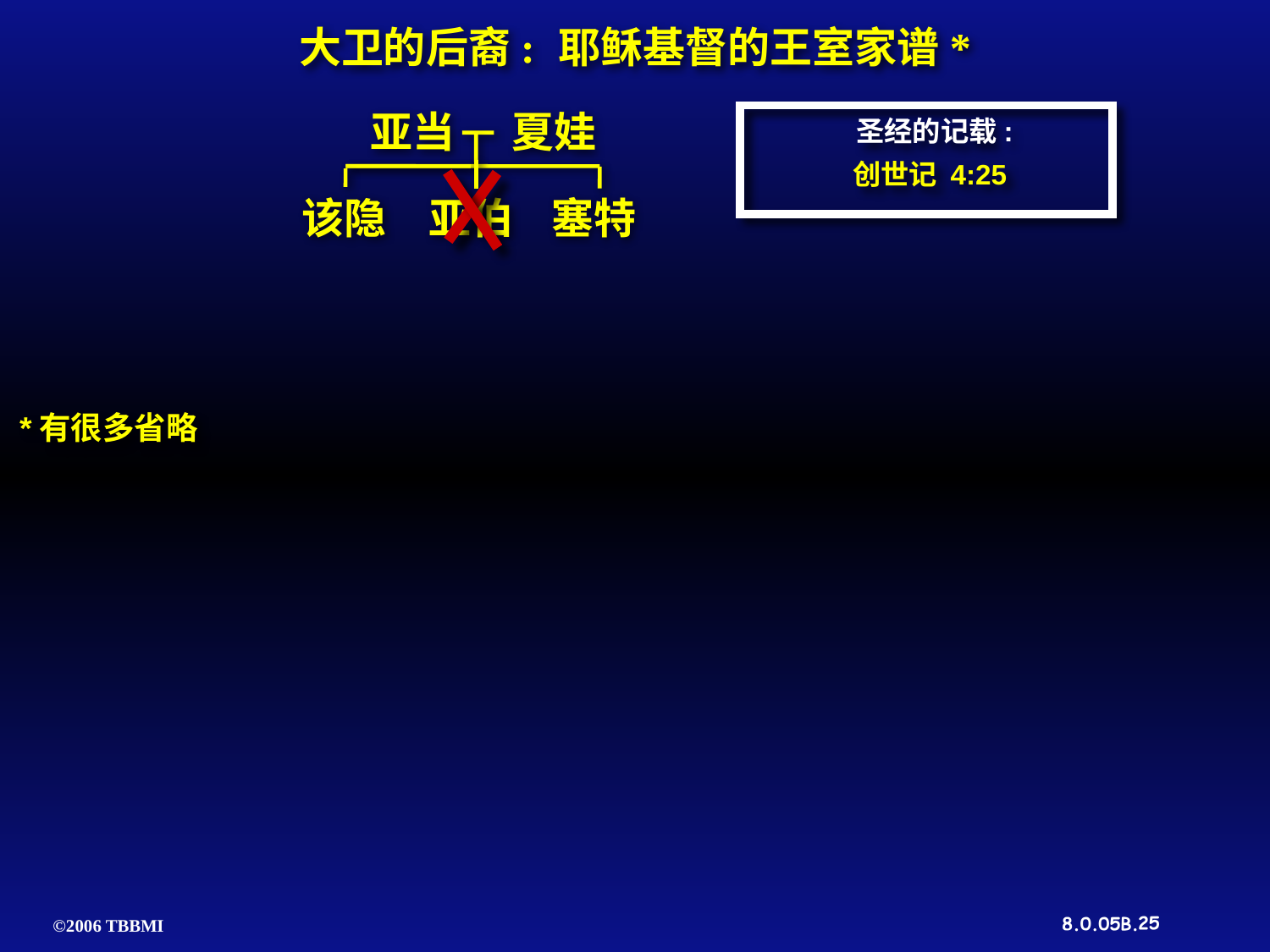

大卫的后裔:  耶稣基督的王室家谱*
亚当      夏娃

圣经的记载:

创世记 4:25

该隐	亚伯    塞特
*有很多省略

25